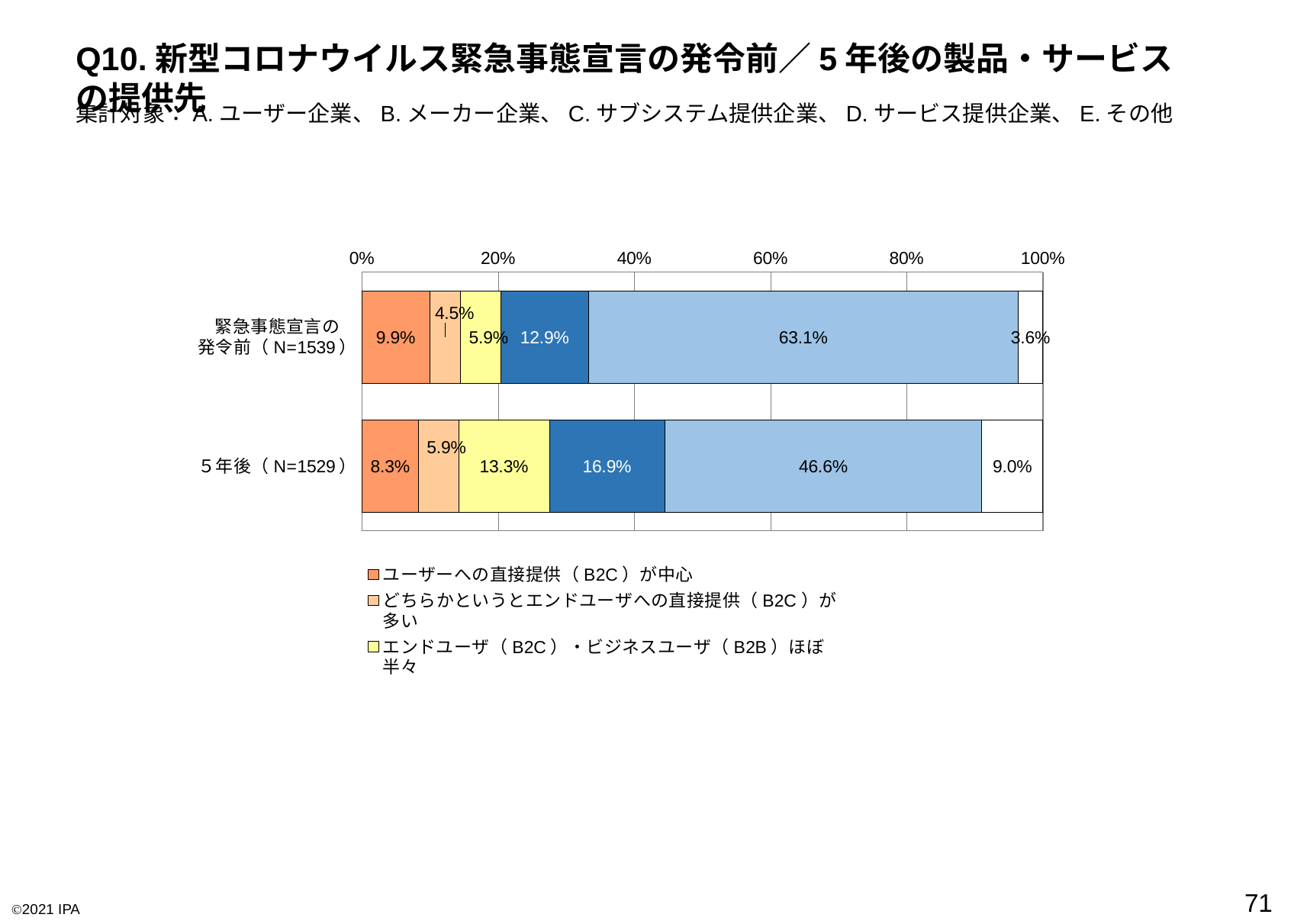

Q10.新型コロナウイルス緊急事態宣言の発令前／5年後の製品・サービスの提供先
集計対象：A.ユーザー企業、B.メーカー企業、C.サブシステム提供企業、D.サービス提供企業、E.その他

### Chart

| Category | ユーザーへの直接提供（B2C）が中心 | どちらかというとエンドユーザへの直接提供（B2C）が多い | エンドユーザ（B2C）・ビジネスユーザ（B2B）ほぼ半々 | どちらかというとビジネスユーザへの提供（B2B）が多い | ビジネスユーザへの提供（B2B）が中心 | わからない |
|---|---|---|---|---|---|---|
| 緊急事態宣言の
発令前（N=1539） | 0.09941520467836257 | 0.04548408057179987 | 0.05912930474333983 | 0.1286549707602339 | 0.6309291747888239 | 0.036387264457439894 |
| ５年後（N=1529） | 0.08306082406801832 | 0.058862001308044476 | 0.13342053629823414 | 0.16939175931981687 | 0.4656638325703074 | 0.08960104643557881 |